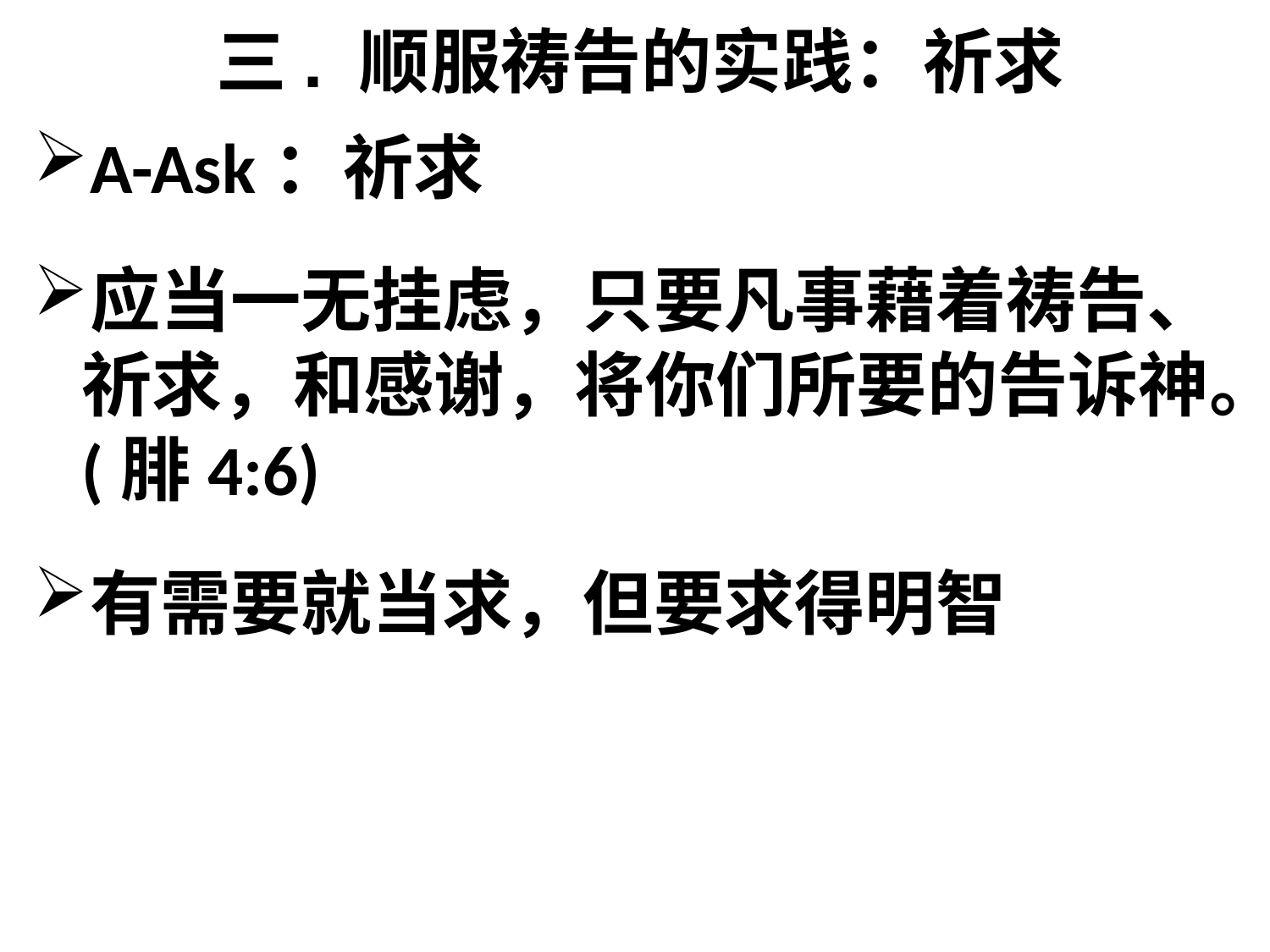

三. 顺服祷告的实践：祈求
A-Ask：祈求

应当一无挂虑，只要凡事藉着祷告、祈求，和感谢，将你们所要的告诉神。(腓4:6)

有需要就当求，但要求得明智